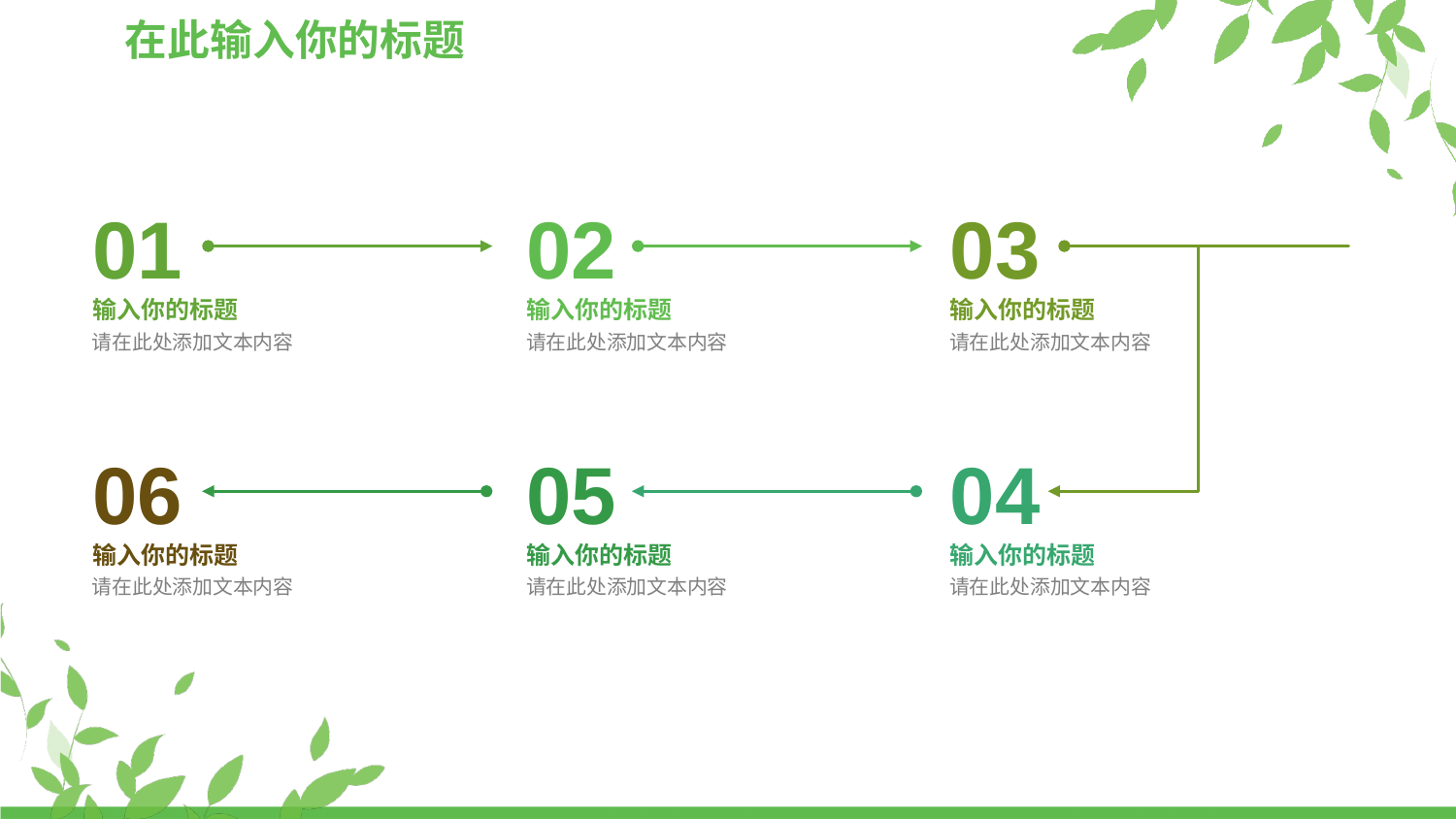

在此输入你的标题
01
02
03
输入你的标题
请在此处添加文本内容
输入你的标题
请在此处添加文本内容
输入你的标题
请在此处添加文本内容
06
05
04
输入你的标题
请在此处添加文本内容
输入你的标题
请在此处添加文本内容
输入你的标题
请在此处添加文本内容